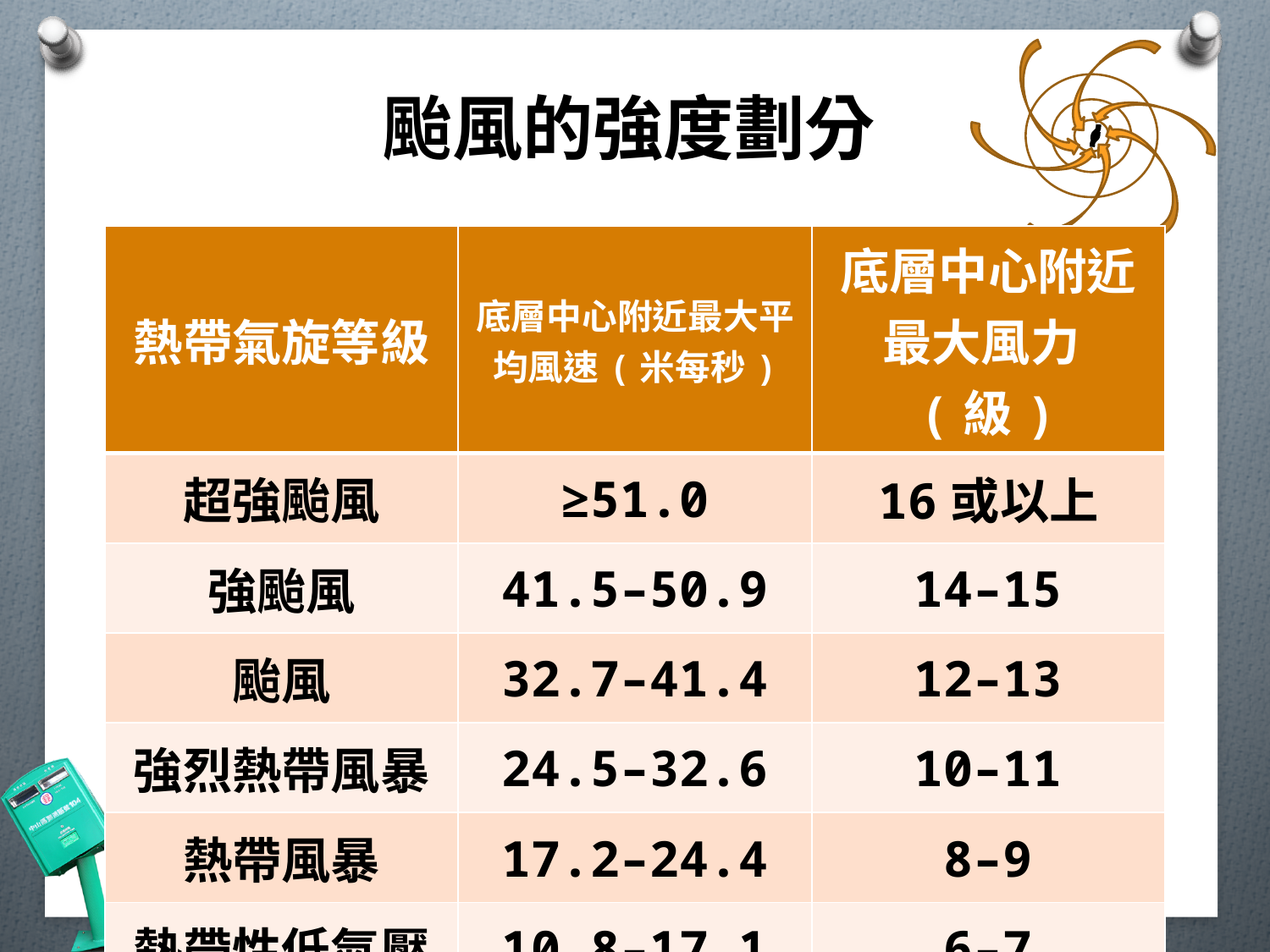

# 颱風的強度劃分
| 熱帶氣旋等級 | 底層中心附近最大平均風速(米每秒) | 底層中心附近最大風力(級) |
| --- | --- | --- |
| 超強颱風 | ≥51.0 | 16或以上 |
| 強颱風 | 41.5–50.9 | 14–15 |
| 颱風 | 32.7–41.4 | 12–13 |
| 強烈熱帶風暴 | 24.5–32.6 | 10–11 |
| 熱帶風暴 | 17.2–24.4 | 8–9 |
| 熱帶性低氣壓 | 10.8–17.1 | 6–7 |